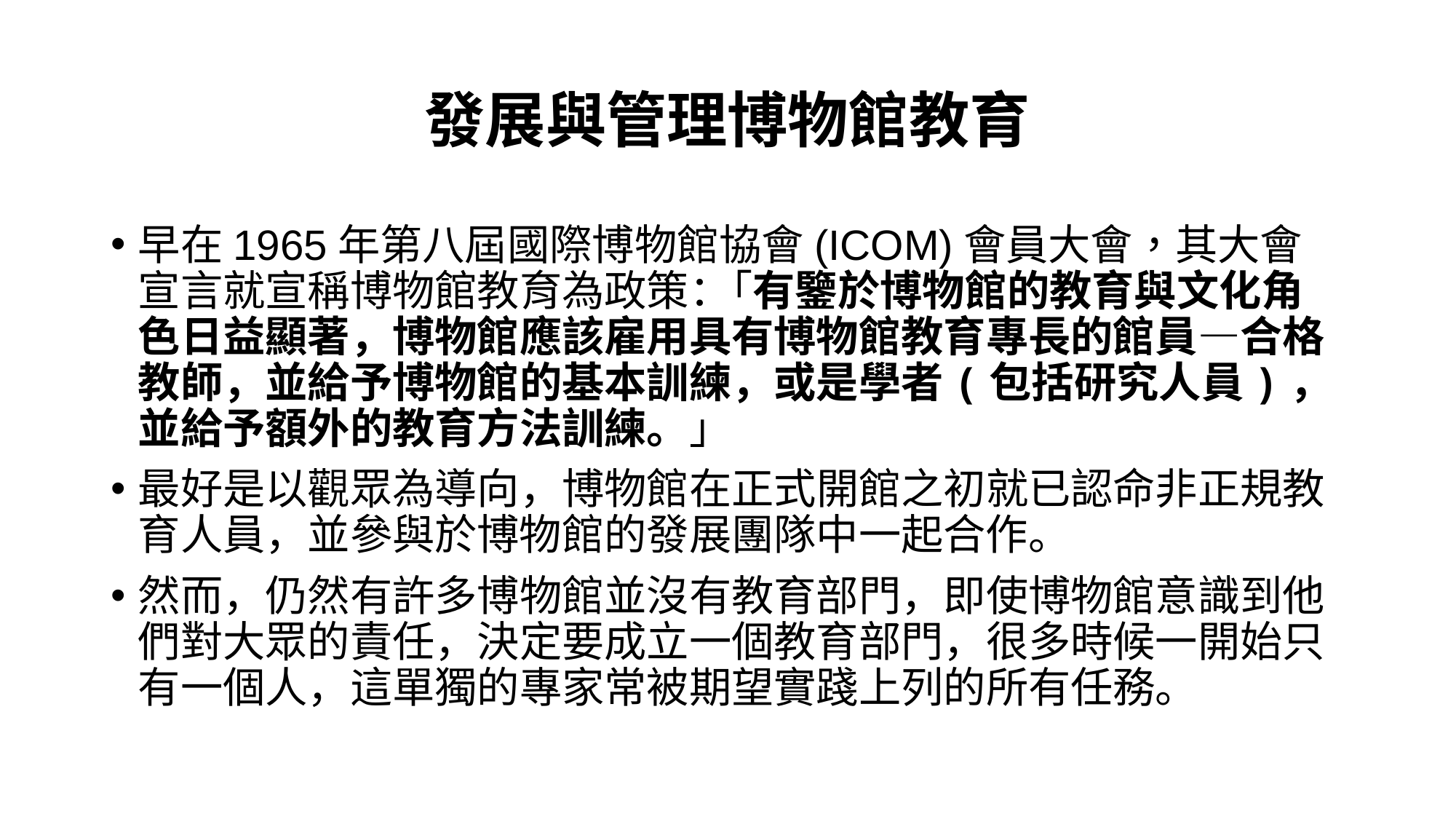

# 發展與管理博物館教育
早在1965年第八屆國際博物館協會(ICOM)會員大會，其大會宣言就宣稱博物館教育為政策：｢有鑒於博物館的教育與文化角色日益顯著，博物館應該雇用具有博物館教育專長的館員—合格教師，並給予博物館的基本訓練，或是學者(包括研究人員)，並給予額外的教育方法訓練。」
最好是以觀眾為導向，博物館在正式開館之初就已認命非正規教育人員，並參與於博物館的發展團隊中一起合作。
然而，仍然有許多博物館並沒有教育部門，即使博物館意識到他們對大眾的責任，決定要成立一個教育部門，很多時候一開始只有一個人，這單獨的專家常被期望實踐上列的所有任務。